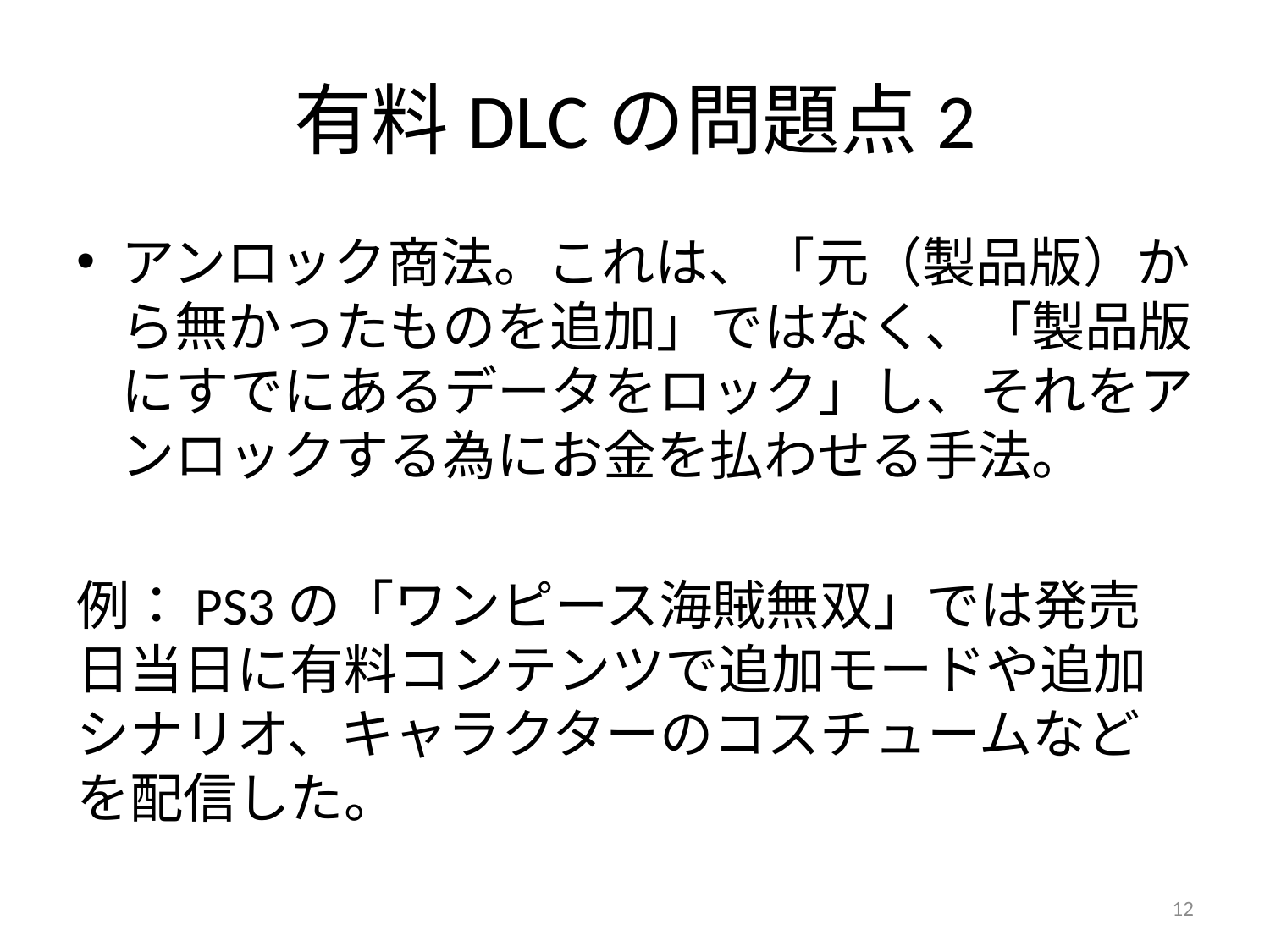

# 有料DLCの問題点2
アンロック商法。これは、「元（製品版）から無かったものを追加」ではなく、「製品版にすでにあるデータをロック」し、それをアンロックする為にお金を払わせる手法。

例：PS3の「ワンピース海賊無双」では発売日当日に有料コンテンツで追加モードや追加シナリオ、キャラクターのコスチュームなどを配信した。
12